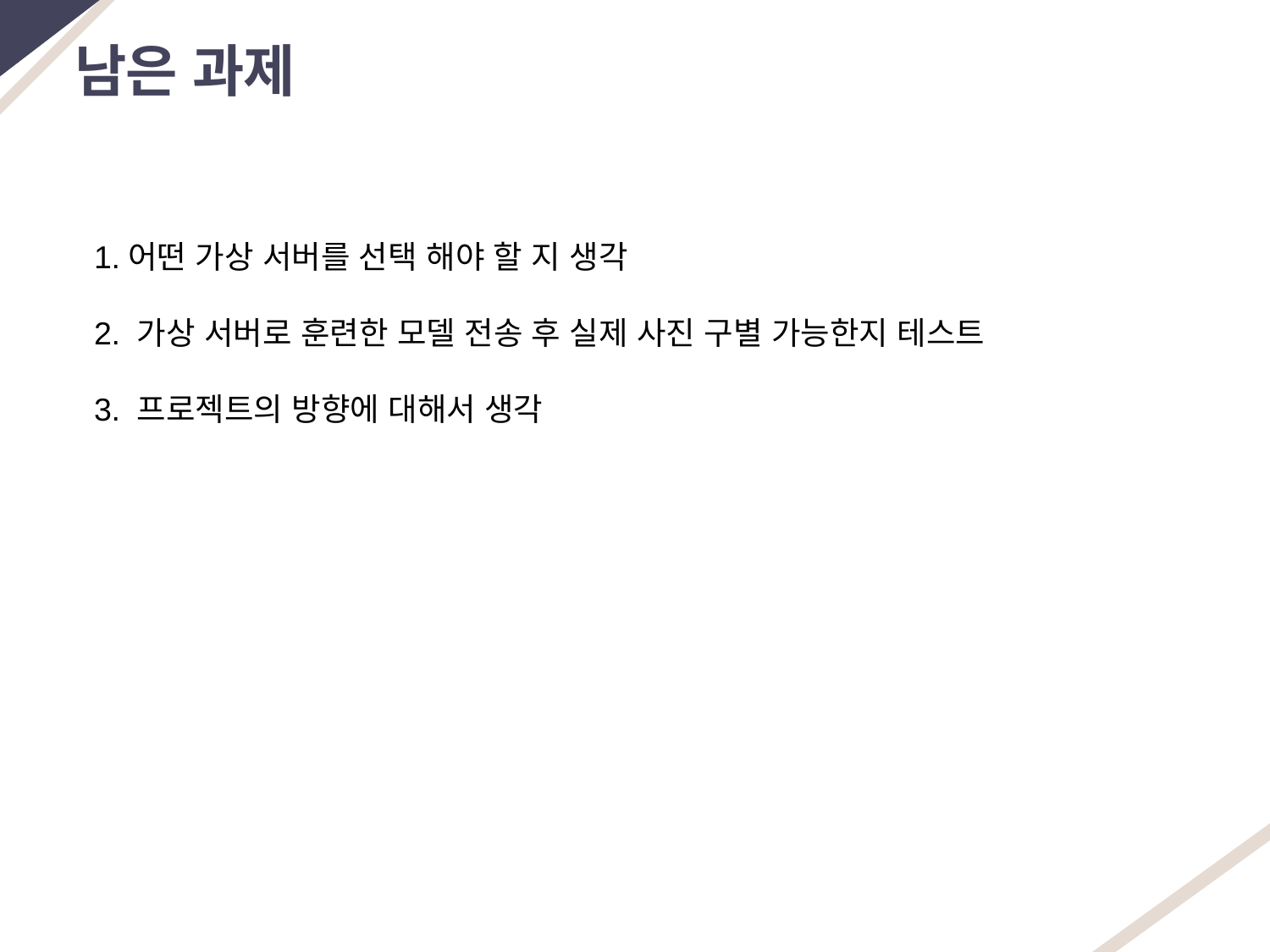

남은 과제
1.어떤 가상 서버를 선택 해야 할 지 생각

2. 가상 서버로 훈련한 모델 전송 후 실제 사진 구별 가능한지 테스트

3. 프로젝트의 방향에 대해서 생각